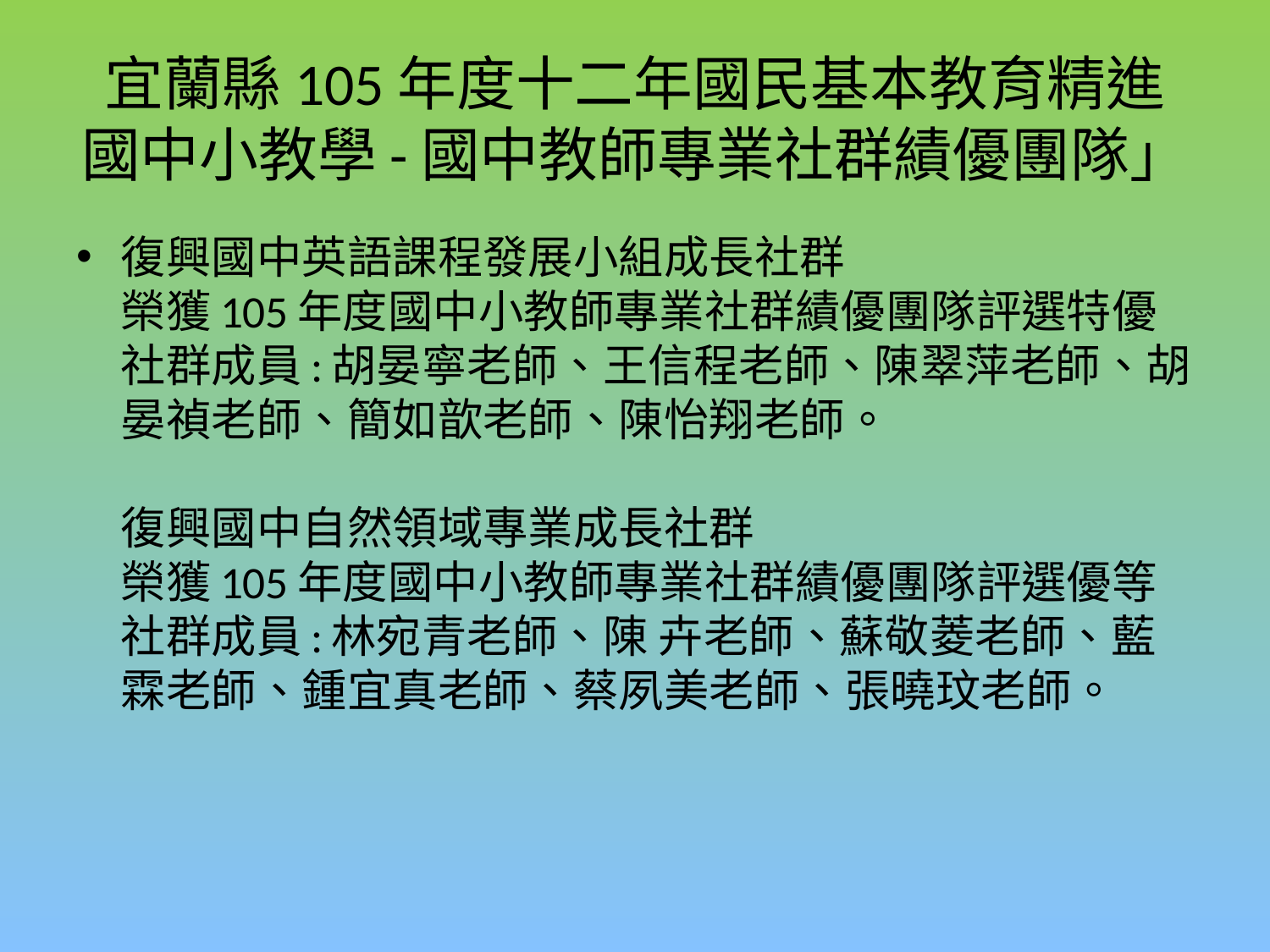

# 宜蘭縣105年度十二年國民基本教育精進國中小教學-國中教師專業社群績優團隊」
復興國中英語課程發展小組成長社群
榮獲105年度國中小教師專業社群績優團隊評選特優
社群成員:胡晏寧老師、王信程老師、陳翠萍老師、胡晏禎老師、簡如歆老師、陳怡翔老師。
復興國中自然領域專業成長社群
榮獲105年度國中小教師專業社群績優團隊評選優等
社群成員:林宛青老師、陳 卉老師、蘇敬菱老師、藍 霖老師、鍾宜真老師、蔡夙美老師、張曉玟老師。